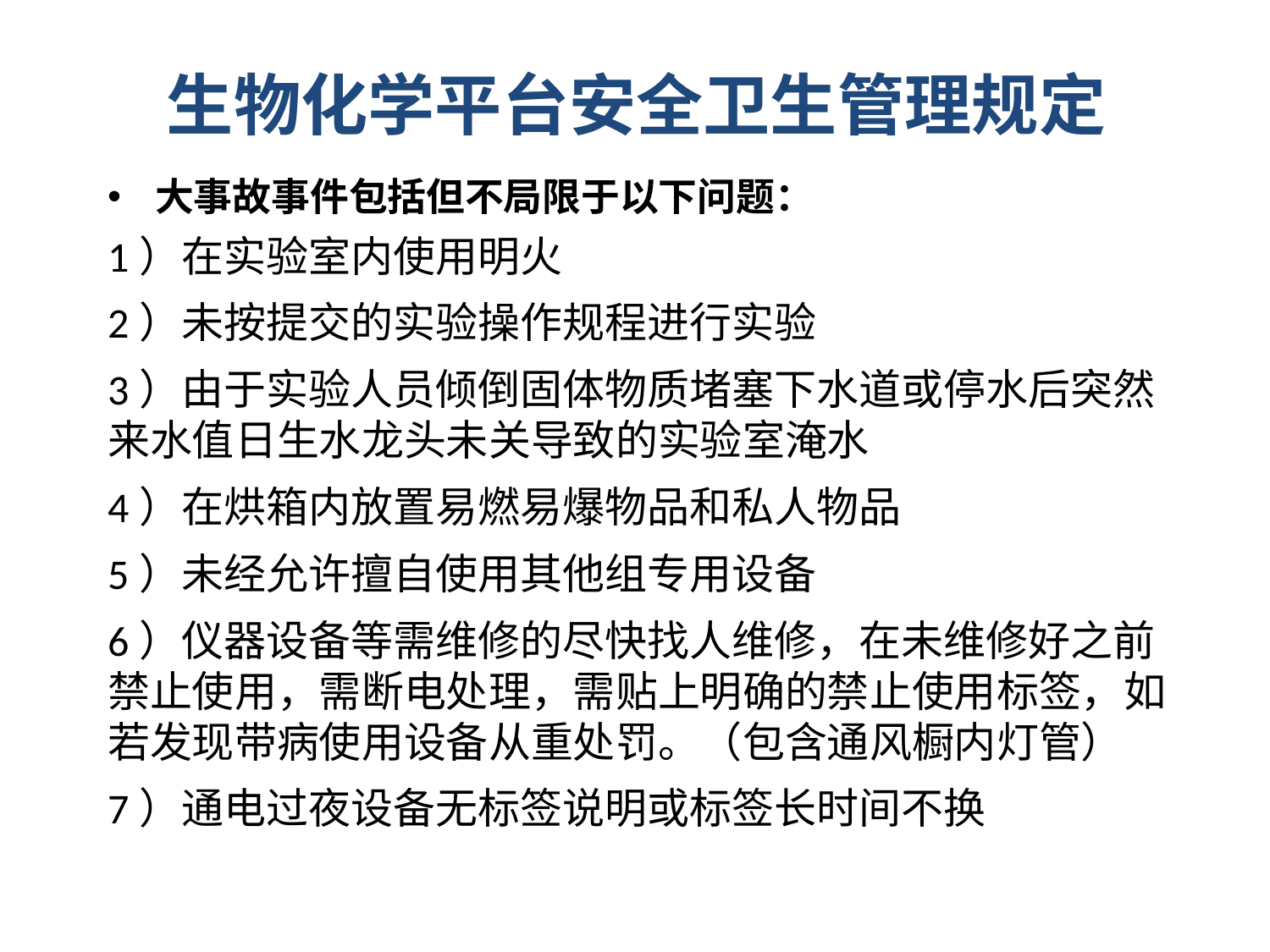

# 生物化学平台安全卫生管理规定
大事故事件包括但不局限于以下问题：
1）在实验室内使用明火
2）未按提交的实验操作规程进行实验
3）由于实验人员倾倒固体物质堵塞下水道或停水后突然来水值日生水龙头未关导致的实验室淹水
4）在烘箱内放置易燃易爆物品和私人物品
5）未经允许擅自使用其他组专用设备
6）仪器设备等需维修的尽快找人维修，在未维修好之前禁止使用，需断电处理，需贴上明确的禁止使用标签，如若发现带病使用设备从重处罚。（包含通风橱内灯管）
7）通电过夜设备无标签说明或标签长时间不换